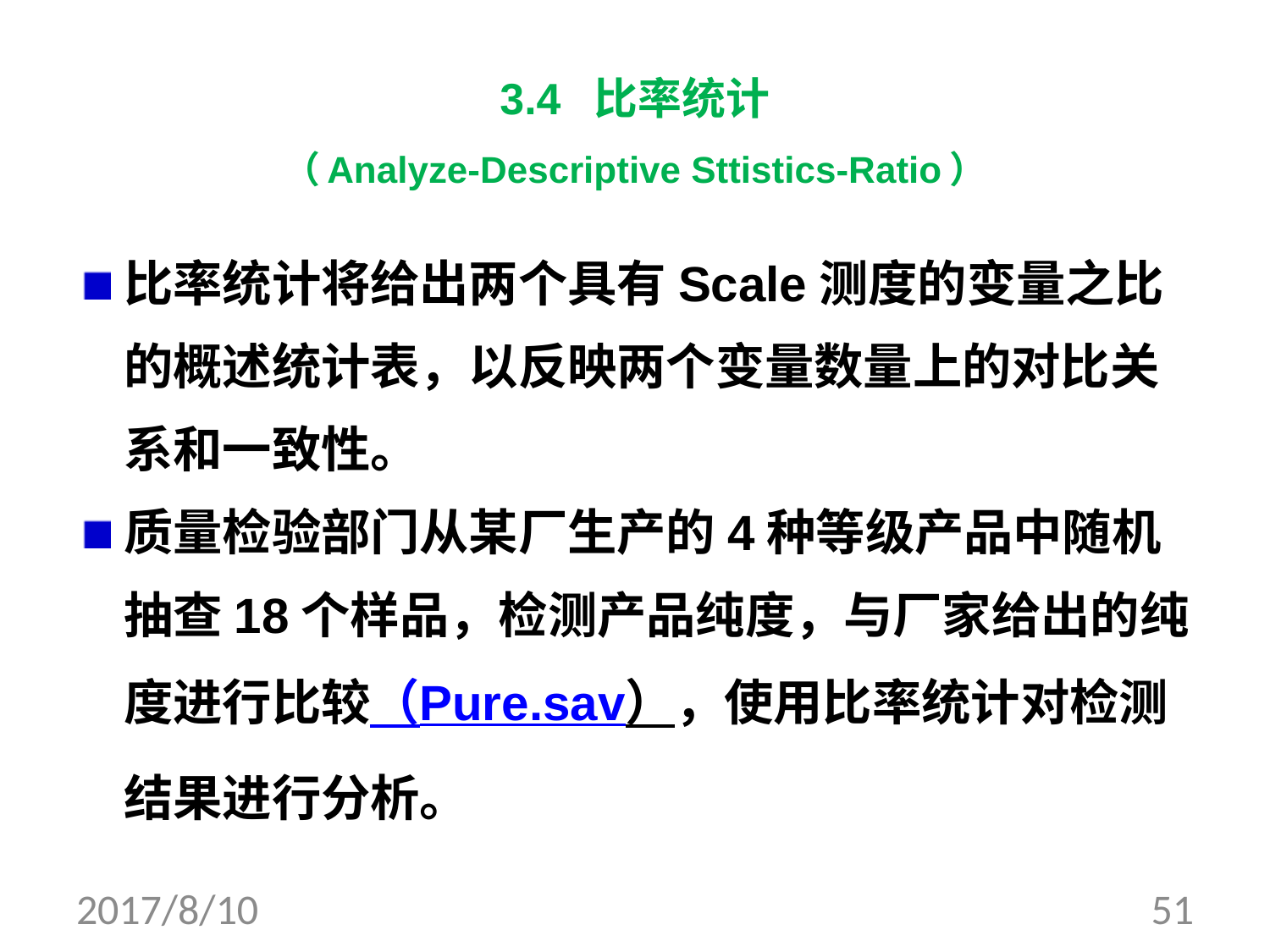

# 3.4  比率统计 （Analyze-Descriptive Sttistics-Ratio）
比率统计将给出两个具有Scale测度的变量之比的概述统计表，以反映两个变量数量上的对比关系和一致性。
质量检验部门从某厂生产的4种等级产品中随机抽查18个样品，检测产品纯度，与厂家给出的纯度进行比较（Pure.sav），使用比率统计对检测结果进行分析。

2017/8/10
51